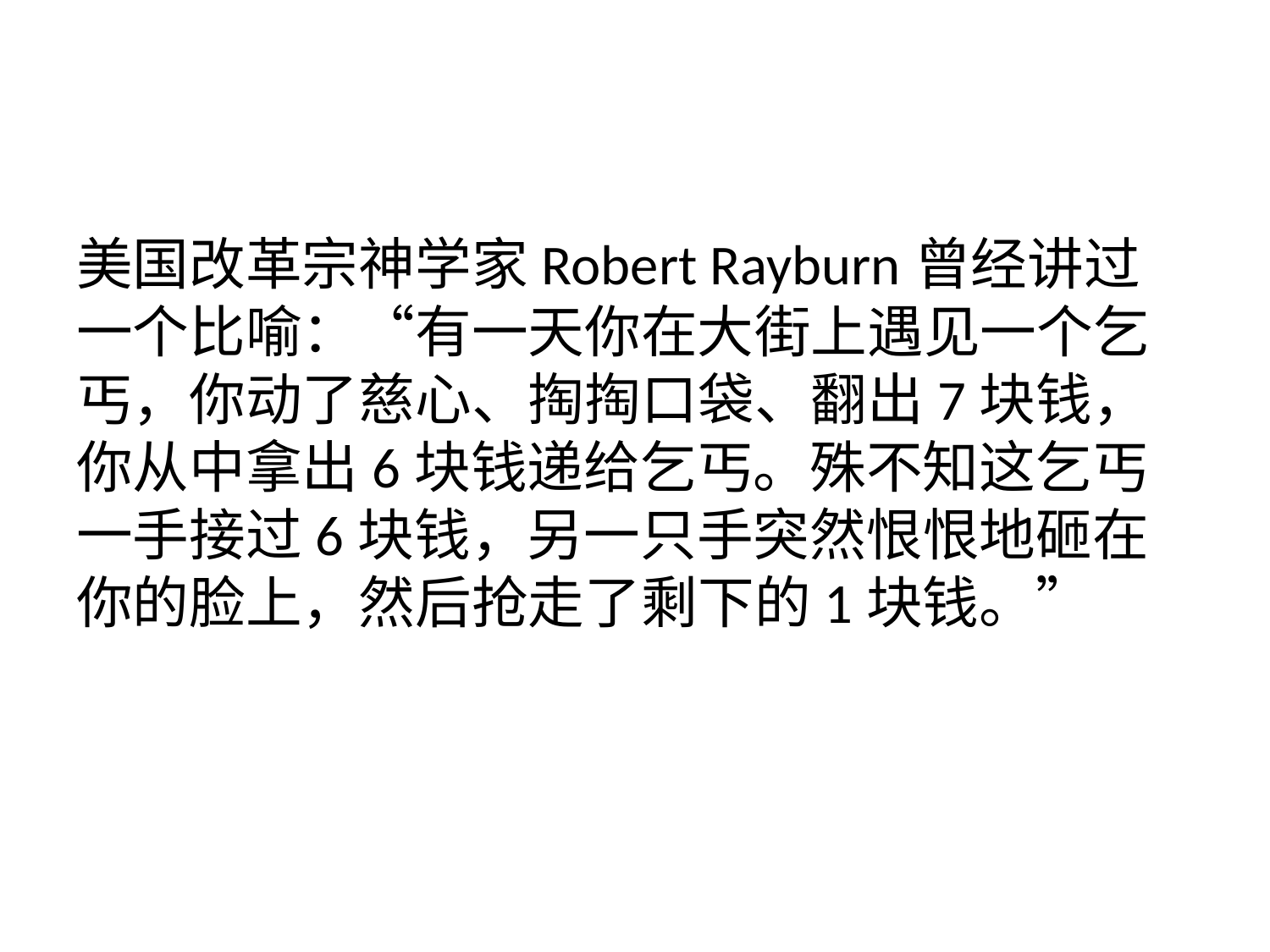

#
美国改革宗神学家Robert Rayburn曾经讲过一个比喻：“有一天你在大街上遇见一个乞丐，你动了慈心、掏掏口袋、翻出7块钱，你从中拿出6块钱递给乞丐。殊不知这乞丐一手接过6块钱，另一只手突然恨恨地砸在你的脸上，然后抢走了剩下的1块钱。”